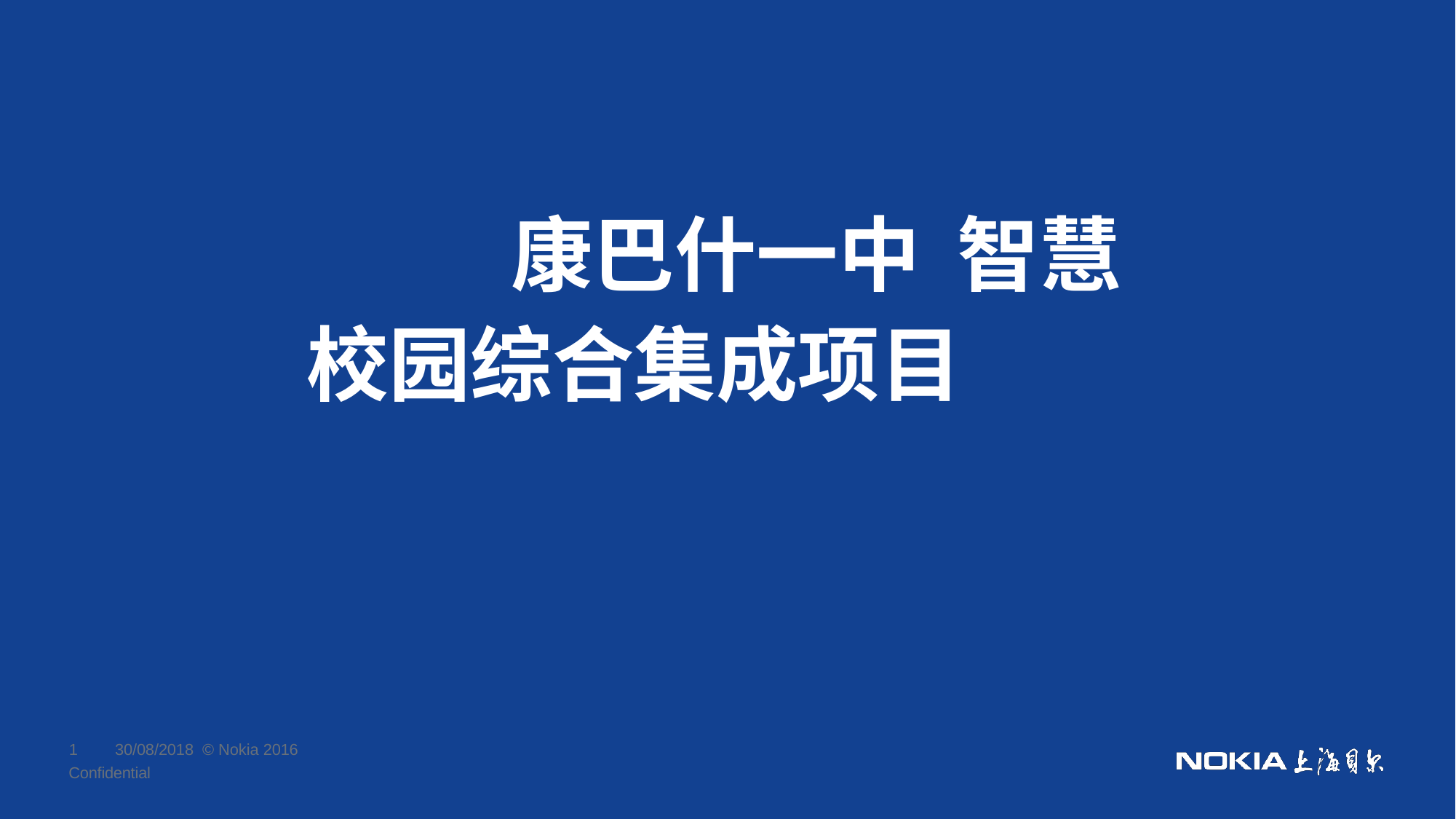

# 康巴什一中  智慧校园综合集成项目

1
30/08/2018  © Nokia 2016

Confidential